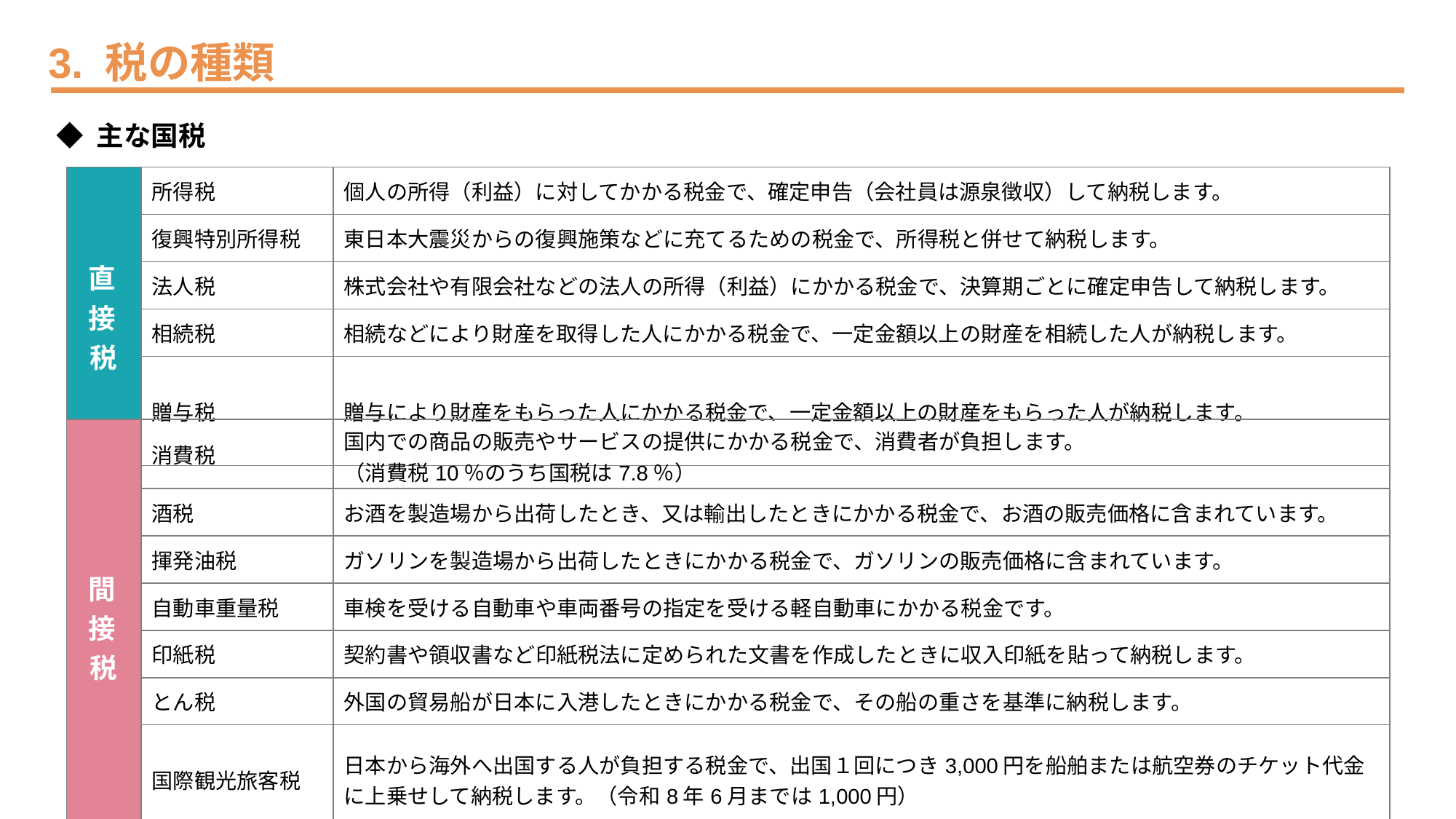

3. 税の種類
◆ 主な国税
| 直接税 | 所得税 | 個人の所得（利益）に対してかかる税金で、確定申告（会社員は源泉徴収）して納税します。 |
| --- | --- | --- |
|  | 復興特別所得税 | 東日本大震災からの復興施策などに充てるための税金で、所得税と併せて納税します。 |
|  | 法人税 | 株式会社や有限会社などの法人の所得（利益）にかかる税金で、決算期ごとに確定申告して納税します。 |
|  | 相続税 | 相続などにより財産を取得した人にかかる税金で、一定金額以上の財産を相続した人が納税します。 |
|  | 贈与税 | 贈与により財産をもらった人にかかる税金で、一定金額以上の財産をもらった人が納税します。 |
| 間接税 | 消費税 | 国内での商品の販売やサービスの提供にかかる税金で、消費者が負担します。 （消費税10％のうち国税は7.8％） |
| --- | --- | --- |
|  | 酒税 | お酒を製造場から出荷したとき、又は輸出したときにかかる税金で、お酒の販売価格に含まれています。 |
|  | 揮発油税 | ガソリンを製造場から出荷したときにかかる税金で、ガソリンの販売価格に含まれています。 |
|  | 自動車重量税 | 車検を受ける自動車や車両番号の指定を受ける軽自動車にかかる税金です。 |
|  | 印紙税 | 契約書や領収書など印紙税法に定められた文書を作成したときに収入印紙を貼って納税します。 |
|  | とん税 | 外国の貿易船が日本に入港したときにかかる税金で、その船の重さを基準に納税します。 |
|  | 国際観光旅客税 | 日本から海外へ出国する人が負担する税金で、出国１回につき3,000円を船舶または航空券のチケット代金に上乗せして納税します。（令和8年6月までは1,000円） |